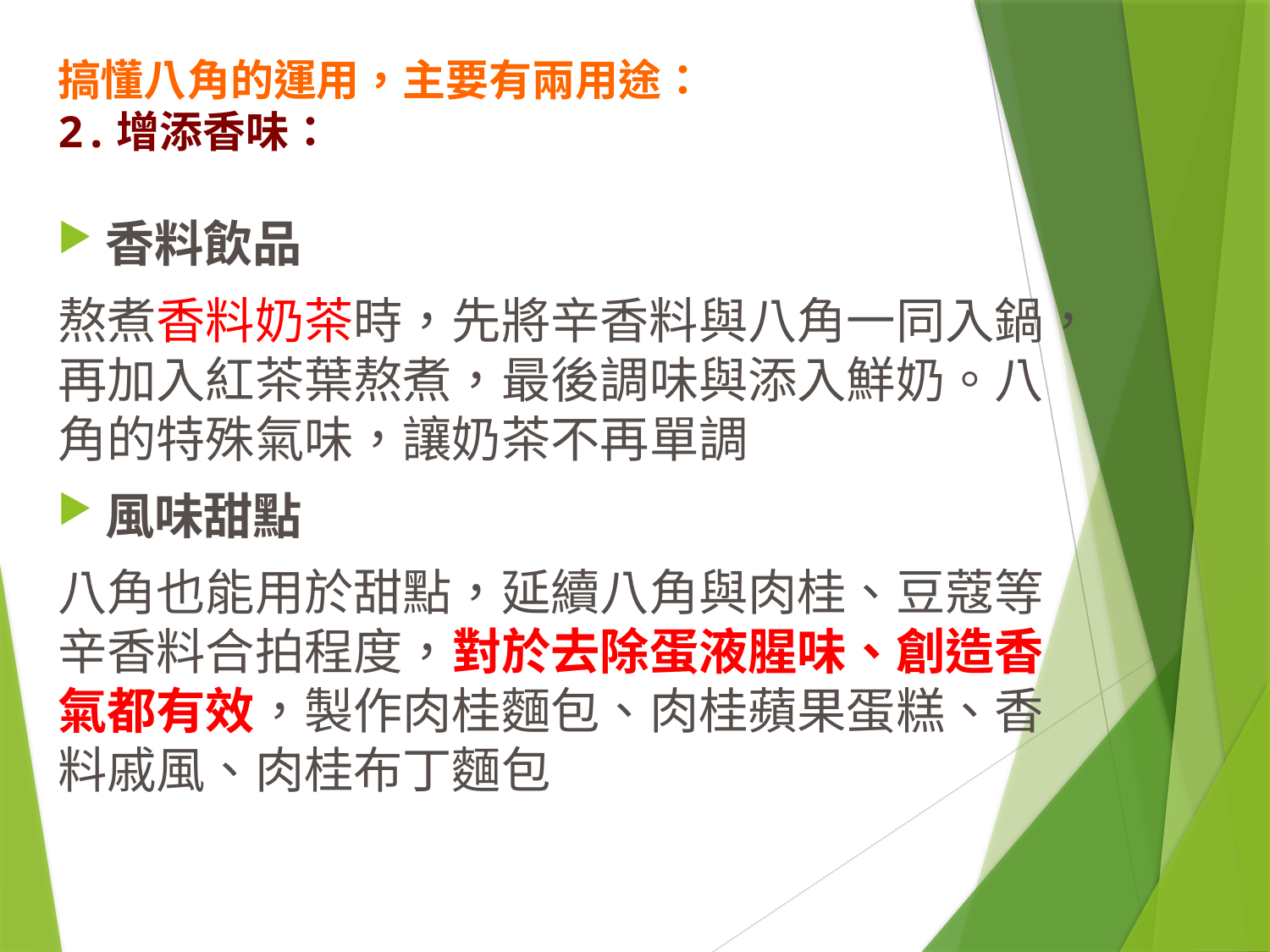

# 搞懂八角的運用，主要有兩用途： 2.增添香味：
香料飲品
熬煮香料奶茶時，先將辛香料與八角一同入鍋，再加入紅茶葉熬煮，最後調味與添入鮮奶。八角的特殊氣味，讓奶茶不再單調
風味甜點
八角也能用於甜點，延續八角與肉桂、豆蔻等辛香料合拍程度，對於去除蛋液腥味、創造香氣都有效，製作肉桂麵包、肉桂蘋果蛋糕、香料戚風、肉桂布丁麵包